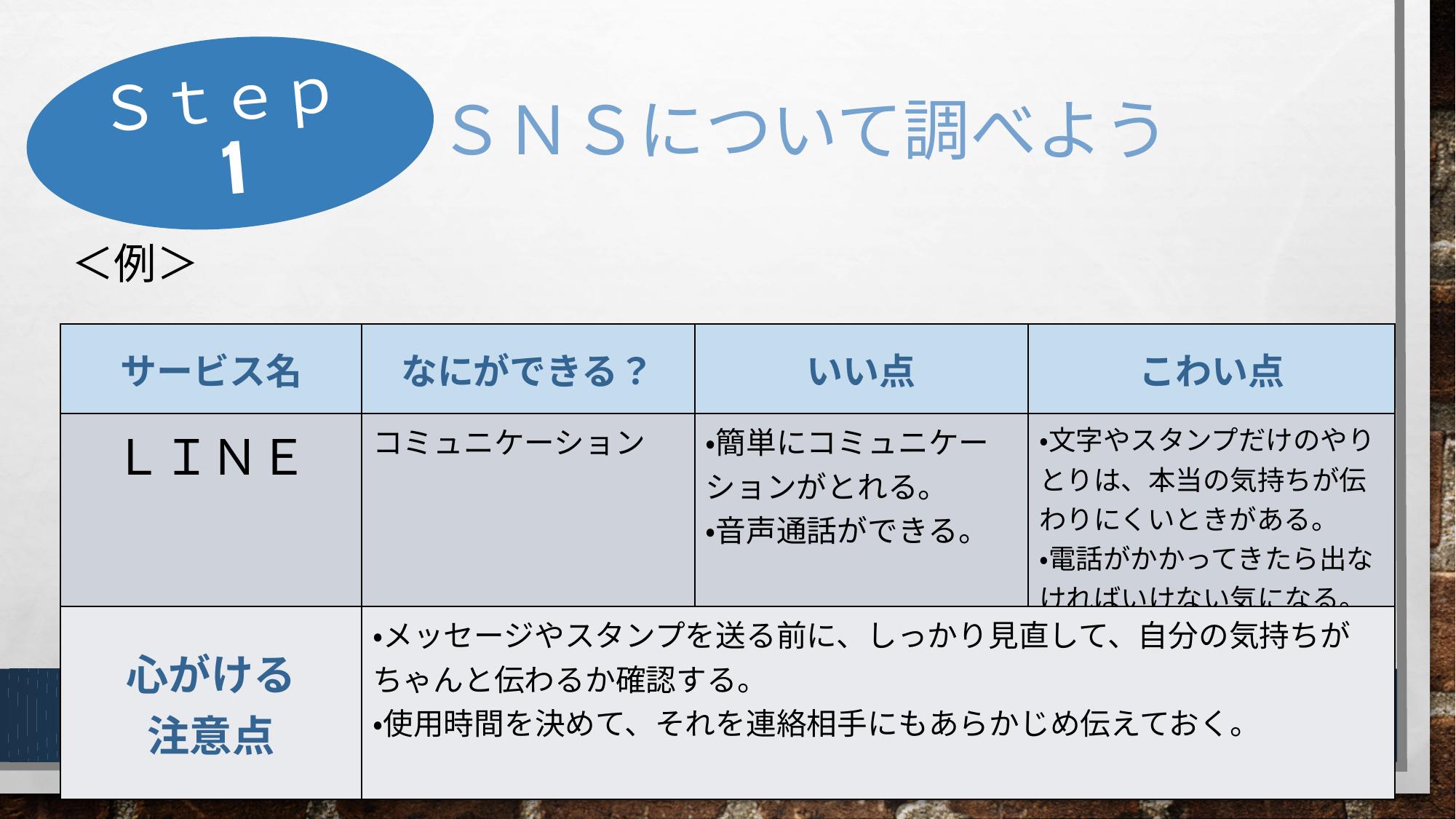

Ｓｔｅｐ1
ＳＮＳについて調べよう
＜例＞
| サービス名 | なにができる？ | いい点 | こわい点 |
| --- | --- | --- | --- |
| ＬＩＮＥ | コミュニケーション | ・簡単にコミュニケーションがとれる。 ・音声通話ができる。 | ・文字やスタンプだけのやりとりは、本当の気持ちが伝わりにくいときがある。 ・電話がかかってきたら出なければいけない気になる。 |
| 心がける 注意点 | ・メッセージやスタンプを送る前に、しっかり見直して、自分の気持ちがちゃんと伝わるか確認する。 ・使用時間を決めて、それを連絡相手にもあらかじめ伝えておく。 |  |  |